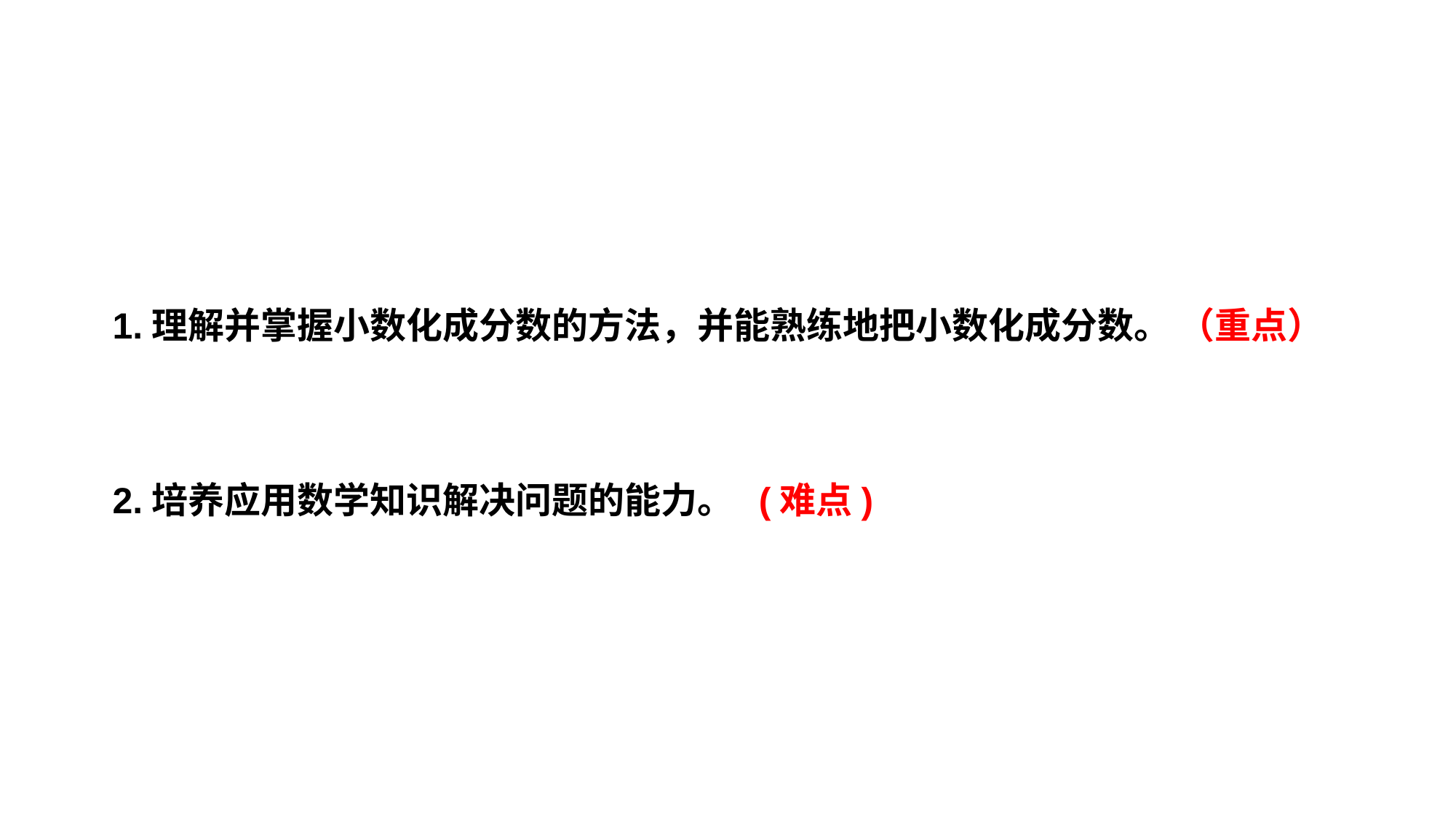

1.理解并掌握小数化成分数的方法，并能熟练地把小数化成分数。 （重点）

2.培养应用数学知识解决问题的能力。  (难点)